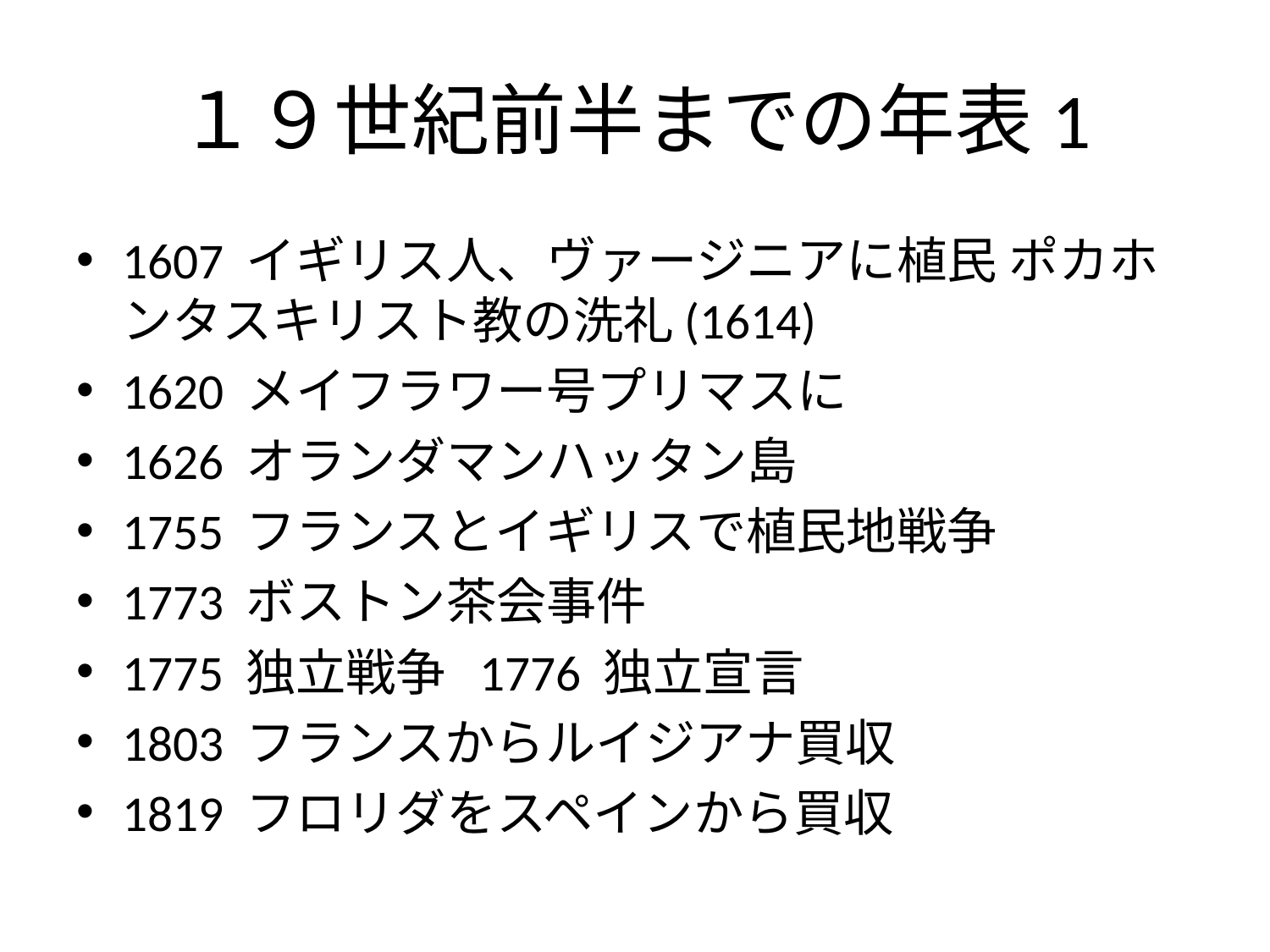

# １９世紀前半までの年表1
1607 イギリス人、ヴァージニアに植民 ポカホンタスキリスト教の洗礼(1614)
1620 メイフラワー号プリマスに
1626 オランダマンハッタン島
1755 フランスとイギリスで植民地戦争
1773 ボストン茶会事件
1775 独立戦争  1776 独立宣言
1803 フランスからルイジアナ買収
1819 フロリダをスペインから買収